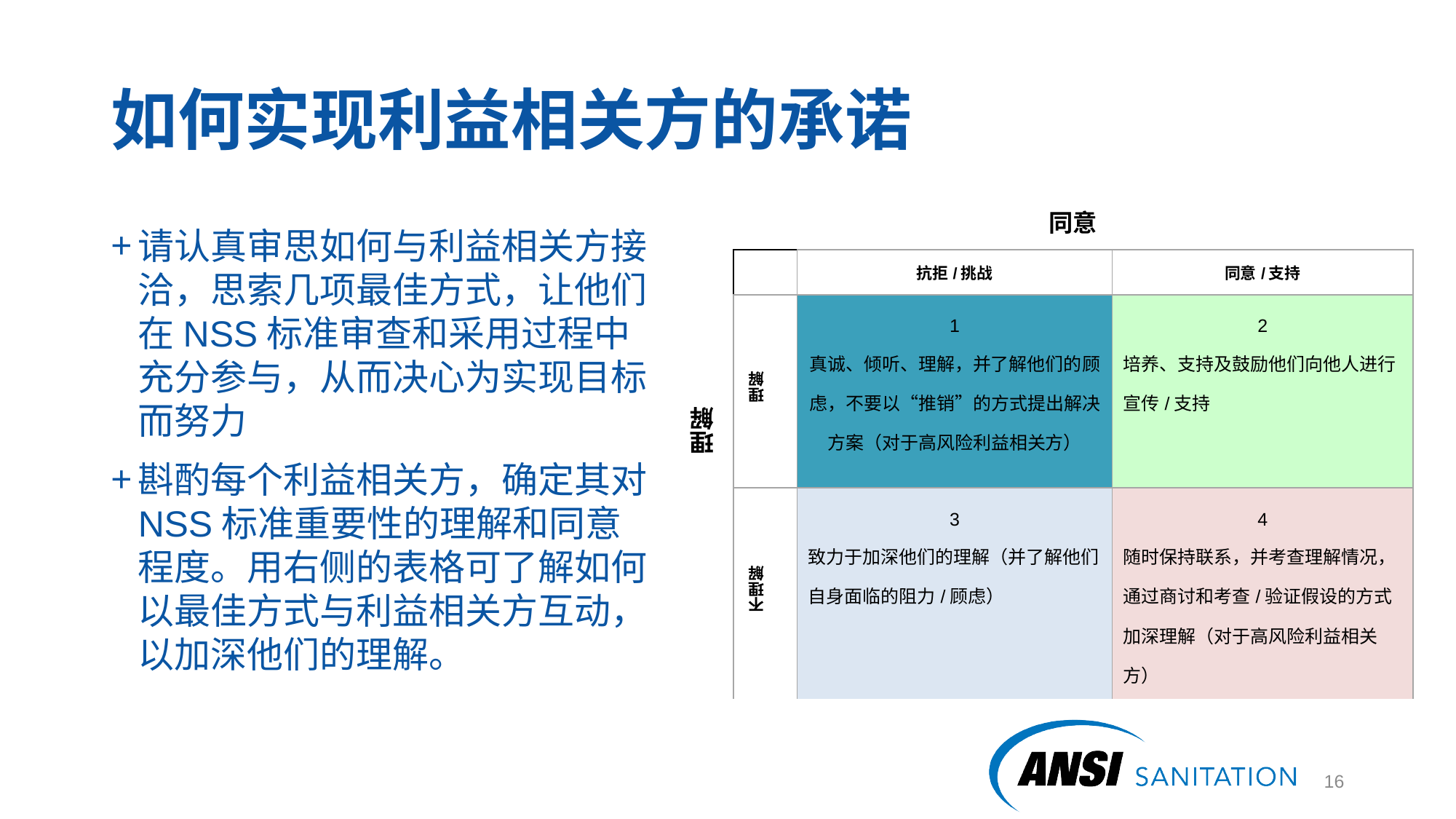

# 如何实现利益相关方的承诺
| 理解 | 同意 |  |  |
| --- | --- | --- | --- |
|  |  | 抗拒/挑战 | 同意/支持 |
|  | 理解 | 1 真诚、倾听、理解，并了解他们的顾虑，不要以“推销”的方式提出解决方案（对于高风险利益相关方） | 2 培养、支持及鼓励他们向他人进行宣传/支持 |
|  | 不理解 | 3 致力于加深他们的理解（并了解他们自身面临的阻力/顾虑） | 4 随时保持联系，并考查理解情况，通过商讨和考查/验证假设的方式加深理解（对于高风险利益相关方） |
请认真审思如何与利益相关方接洽，思索几项最佳方式，让他们在NSS标准审查和采用过程中充分参与，从而决心为实现目标而努力
斟酌每个利益相关方，确定其对NSS标准重要性的理解和同意程度。用右侧的表格可了解如何以最佳方式与利益相关方互动，以加深他们的理解。
16